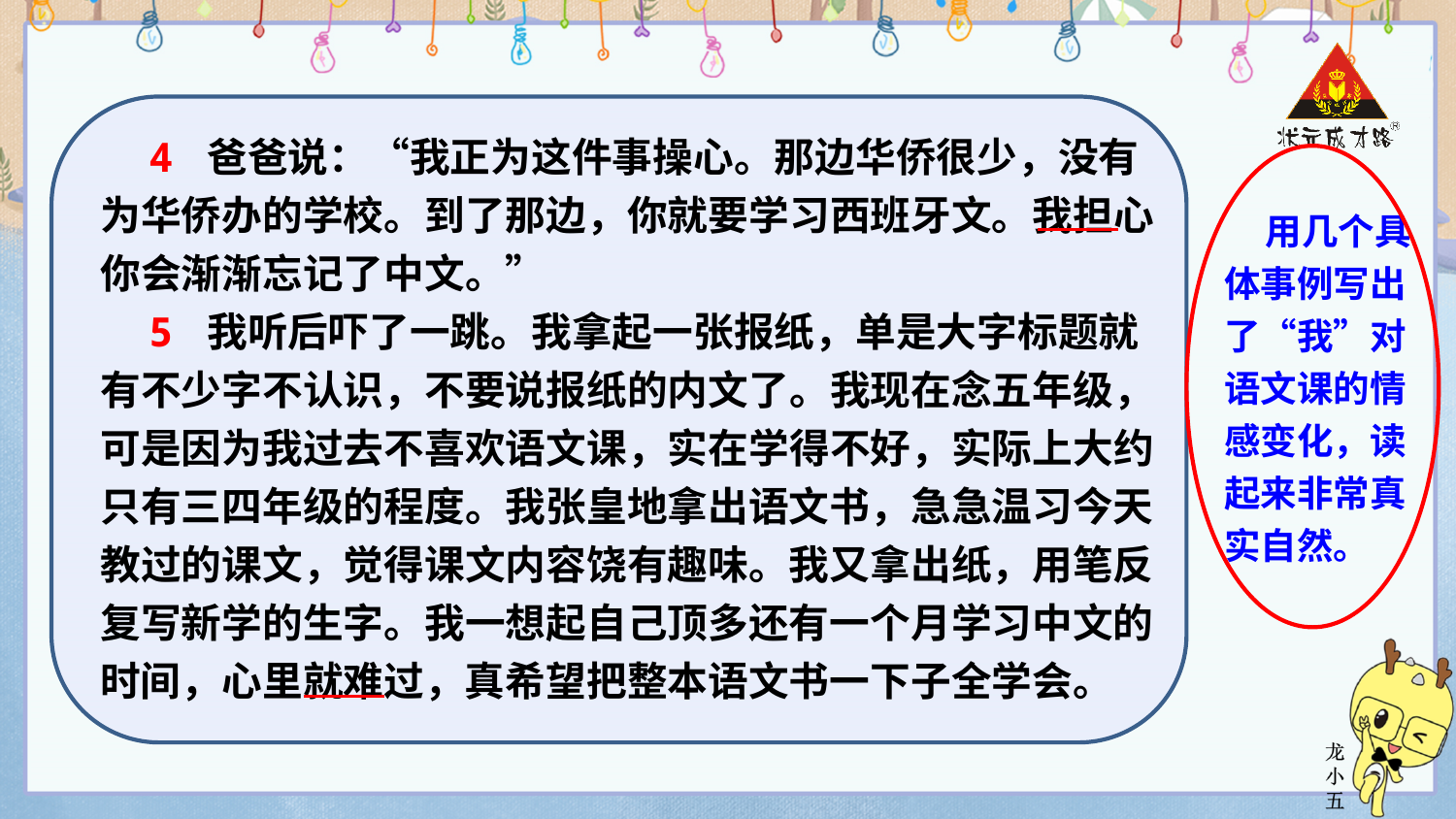

4 爸爸说：“我正为这件事操心。那边华侨很少，没有为华侨办的学校。到了那边，你就要学习西班牙文。我担心你会渐渐忘记了中文。”
  5 我听后吓了一跳。我拿起一张报纸，单是大字标题就有不少字不认识，不要说报纸的内文了。我现在念五年级，可是因为我过去不喜欢语文课，实在学得不好，实际上大约只有三四年级的程度。我张皇地拿出语文书，急急温习今天教过的课文，觉得课文内容饶有趣味。我又拿出纸，用笔反复写新学的生字。我一想起自己顶多还有一个月学习中文的时间，心里就难过，真希望把整本语文书一下子全学会。

    用几个具体事例写出了“我”对语文课的情感变化，读起来非常真实自然。